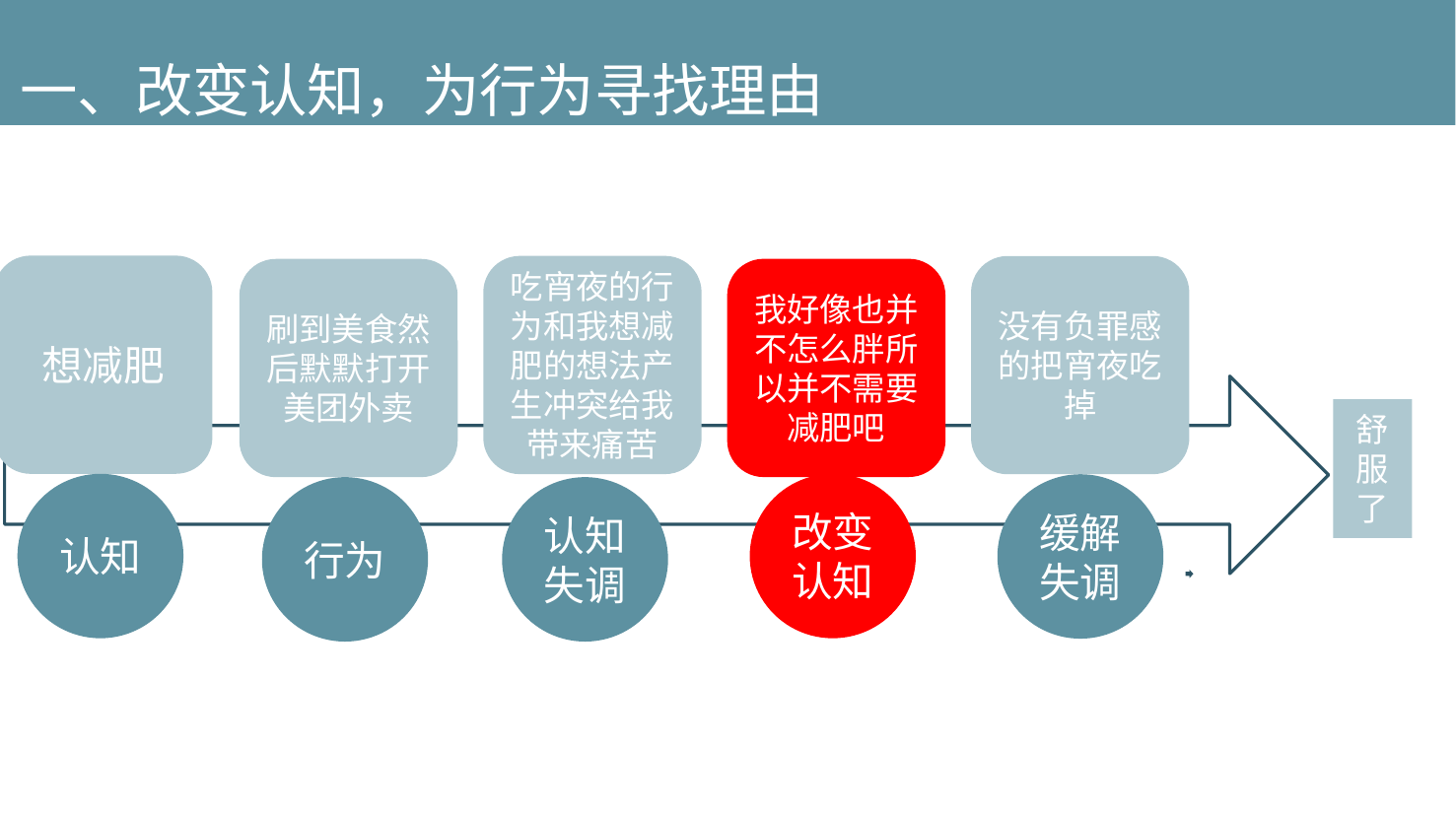

一、改变认知，为行为寻找理由
想减肥
吃宵夜的行为和我想减肥的想法产生冲突给我带来痛苦
没有负罪感的把宵夜吃掉
我好像也并不怎么胖所以并不需要减肥吧
刷到美食然后默默打开美团外卖

舒服了
认知
改变认知
缓解失调
行为
认知失调